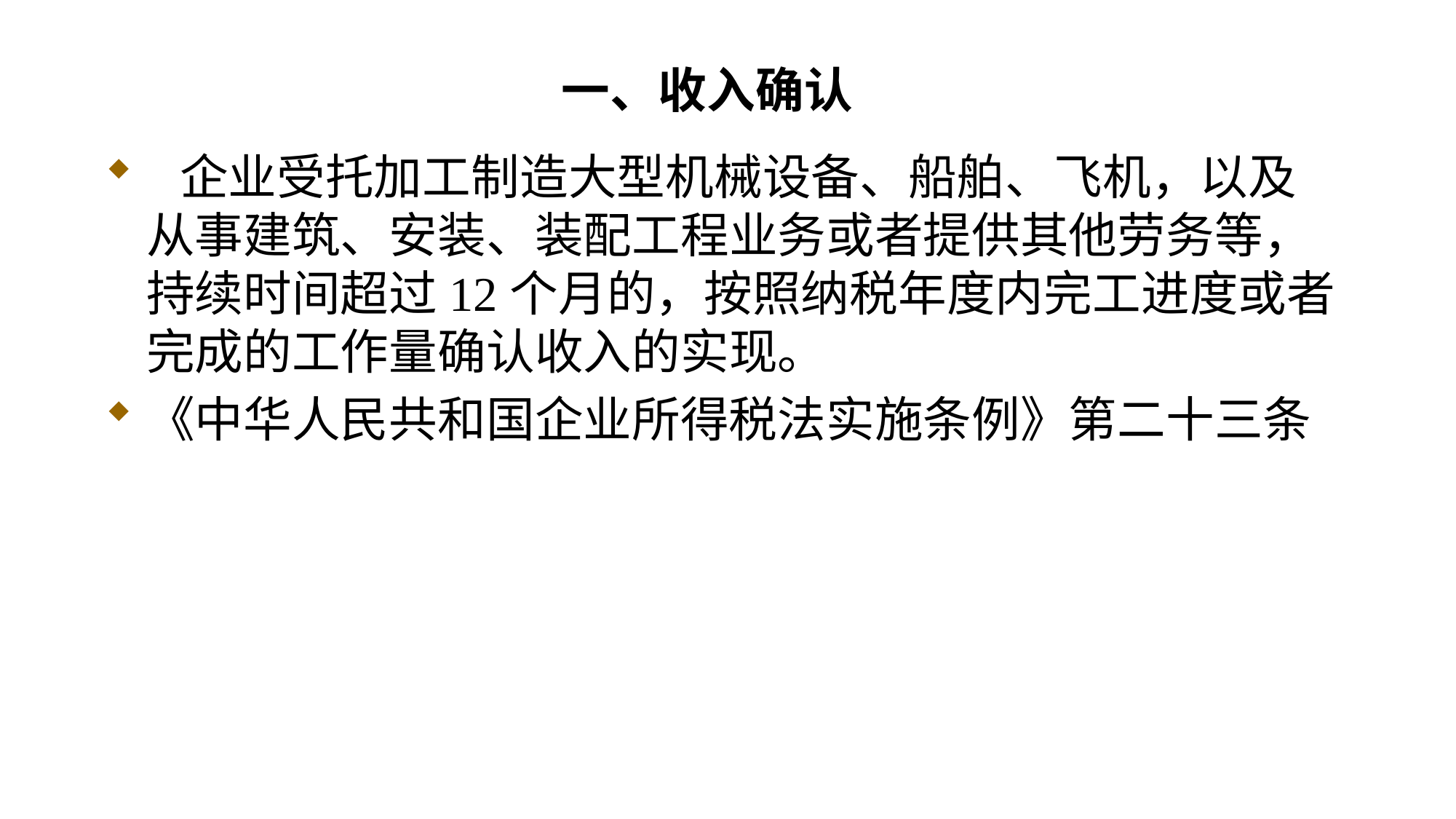

# 一、收入确认
  企业受托加工制造大型机械设备、船舶、飞机，以及从事建筑、安装、装配工程业务或者提供其他劳务等，持续时间超过12个月的，按照纳税年度内完工进度或者完成的工作量确认收入的实现。
《中华人民共和国企业所得税法实施条例》第二十三条